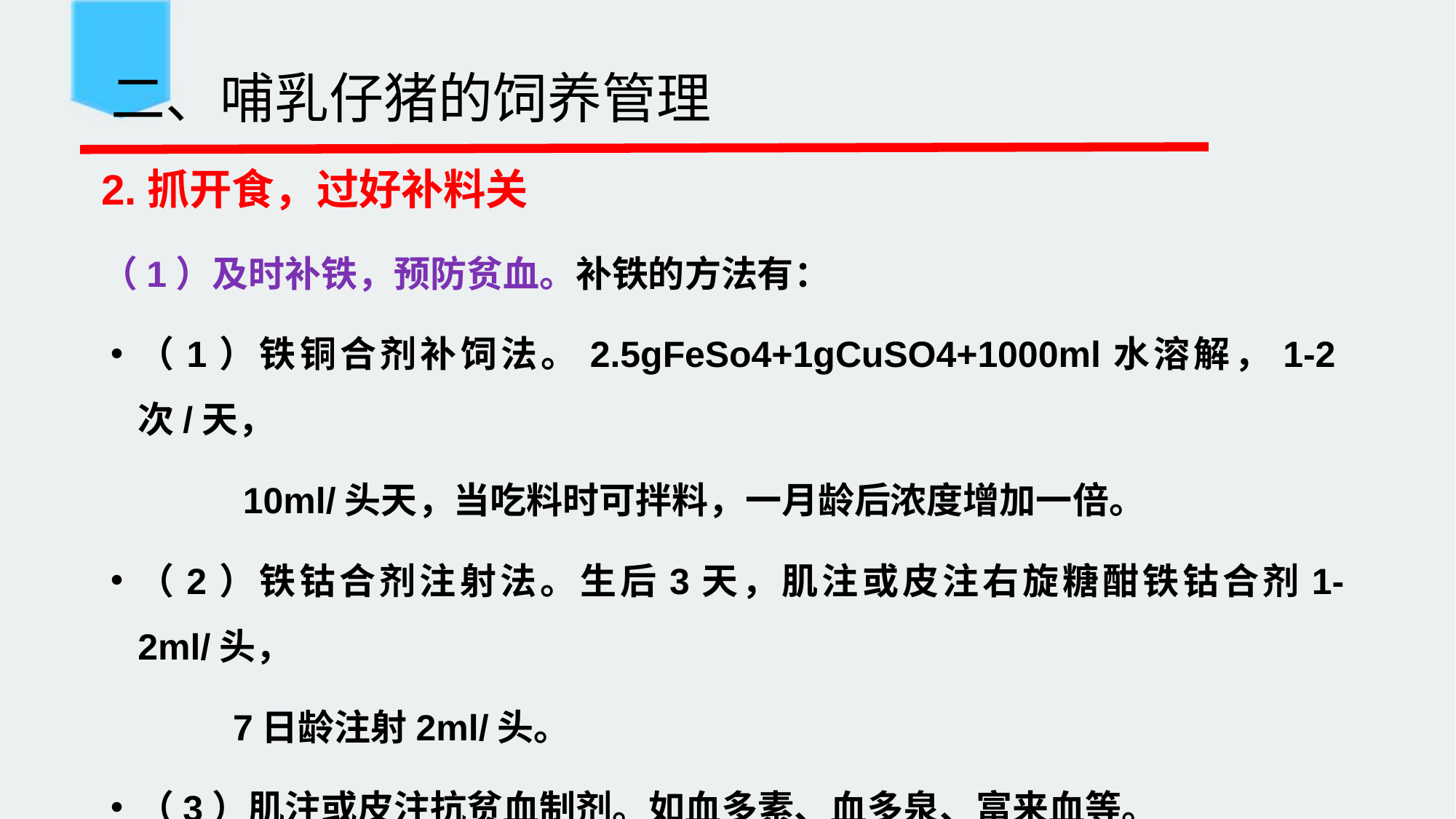

二、哺乳仔猪的饲养管理

2.抓开食，过好补料关
（1）及时补铁，预防贫血。补铁的方法有：
（1）铁铜合剂补饲法。2.5gFeSo4+1gCuSO4+1000ml水溶解，1-2次/天，
             10ml/头天，当吃料时可拌料，一月龄后浓度增加一倍。
（2）铁钴合剂注射法。生后3天，肌注或皮注右旋糖酣铁钴合剂1-2ml/头，
            7日龄注射2ml/头。
（3）肌注或皮注抗贫血制剂。如血多素、血多泉、富来血等。